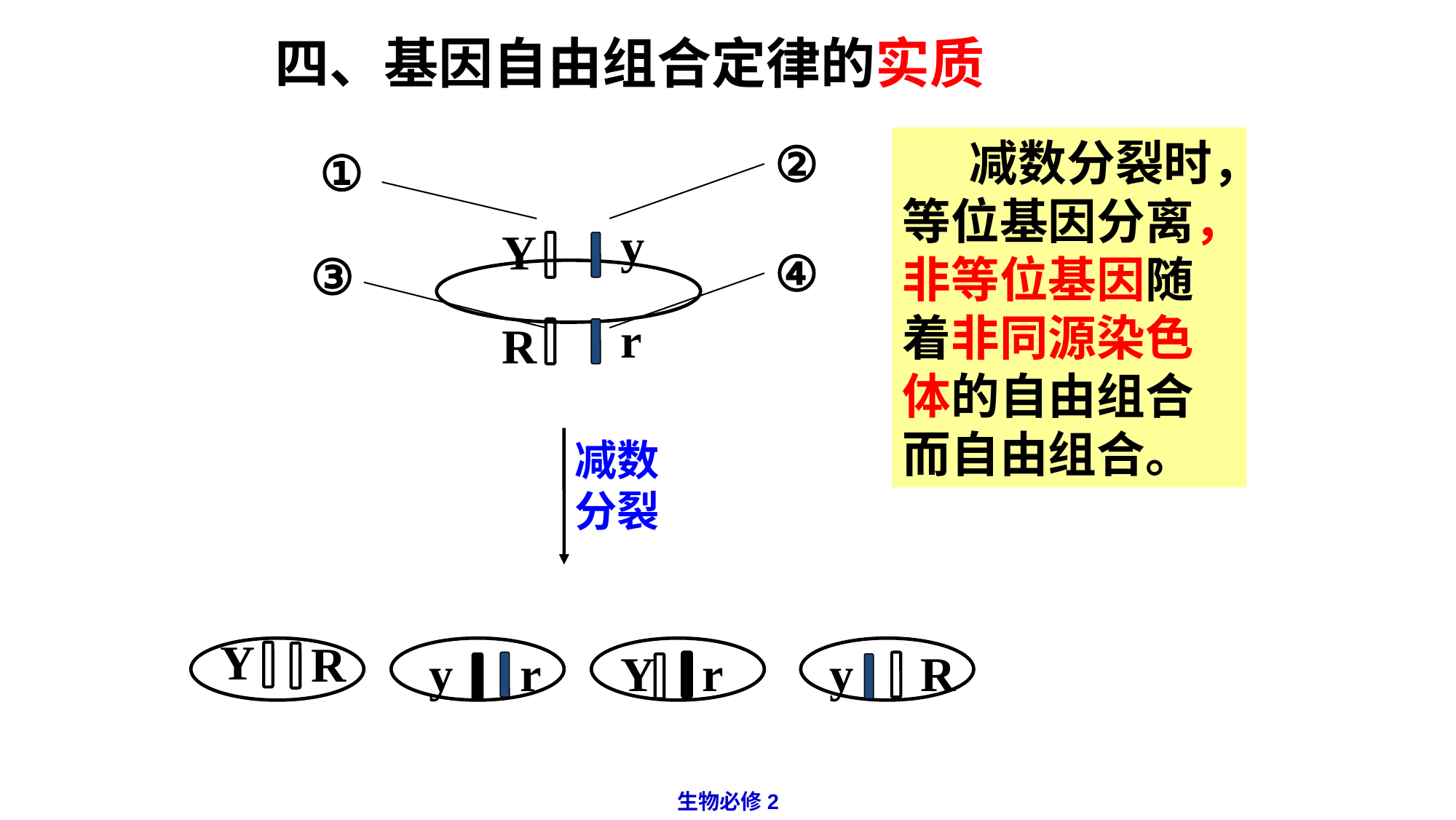

四、基因自由组合定律的实质
②
①

④
③

     减数分裂时，等位基因分离，非等位基因随着非同源染色体的自由组合而自由组合。
y
Y

r
R

减数
分裂

Y
r

Y
R

y
r

y
R

生物必修2